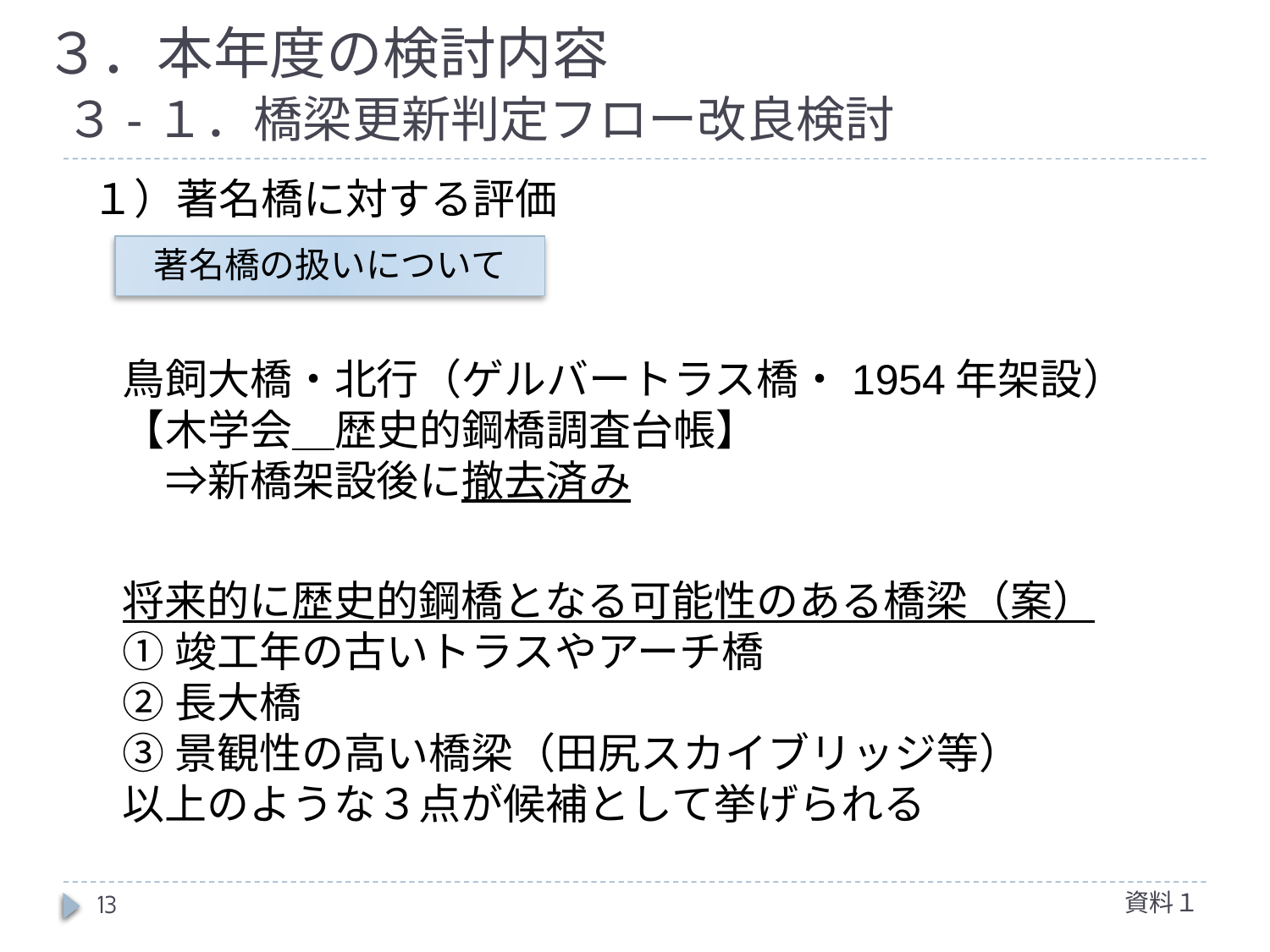

# ３．本年度の検討内容
３-１．橋梁更新判定フロー改良検討
１）著名橋に対する評価
著名橋の扱いについて
鳥飼大橋・北行（ゲルバートラス橋・1954年架設）
【木学会＿歴史的鋼橋調査台帳】
　⇒新橋架設後に撤去済み
将来的に歴史的鋼橋となる可能性のある橋梁（案）
①竣工年の古いトラスやアーチ橋
②長大橋
③景観性の高い橋梁（田尻スカイブリッジ等）
以上のような３点が候補として挙げられる
資料１
13